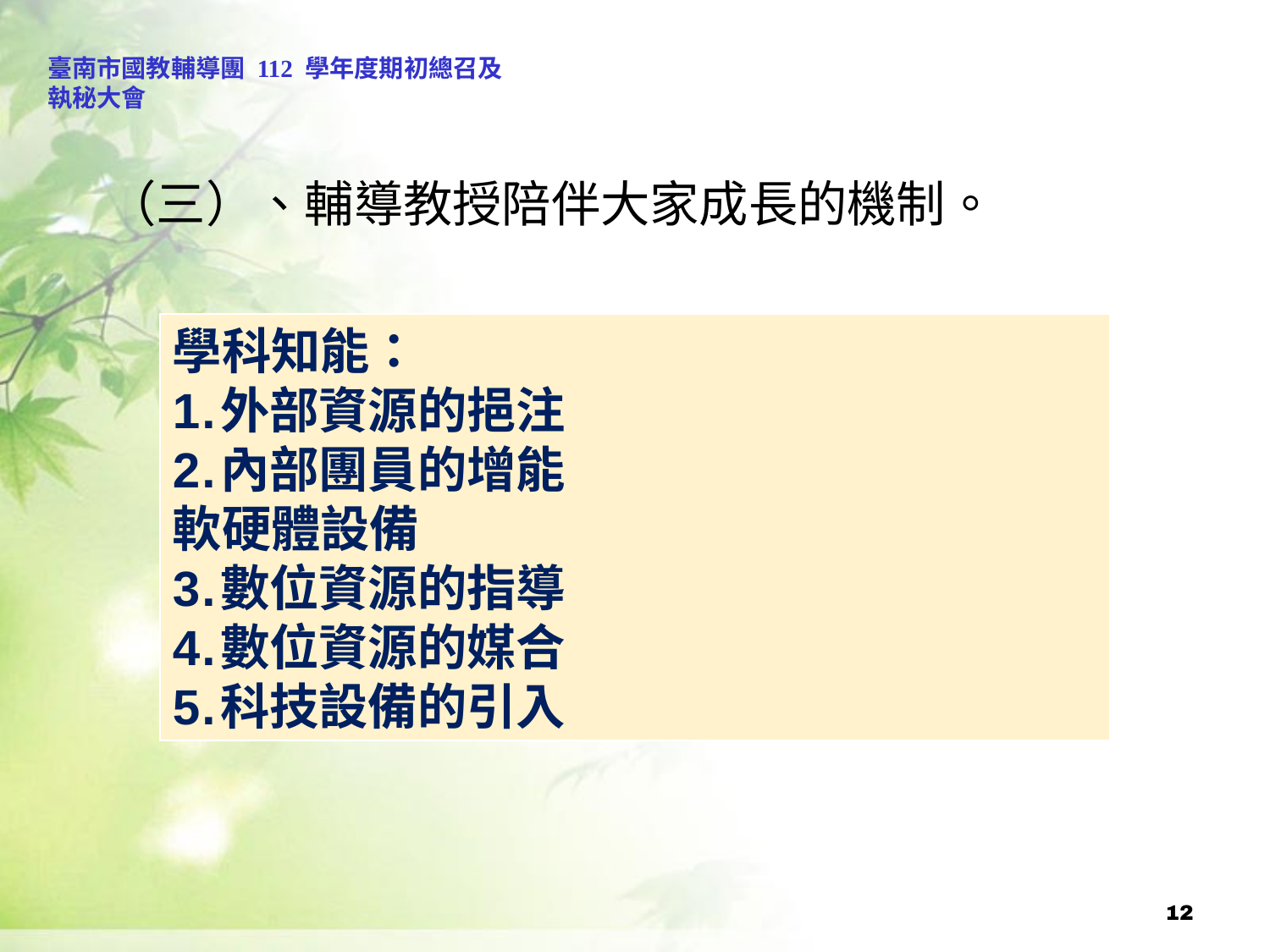

臺南市國教輔導團 112 學年度期初總召及執秘大會
（三）、輔導教授陪伴大家成長的機制。
學科知能：
外部資源的挹注
內部團員的增能
軟硬體設備
數位資源的指導
數位資源的媒合
科技設備的引入
12